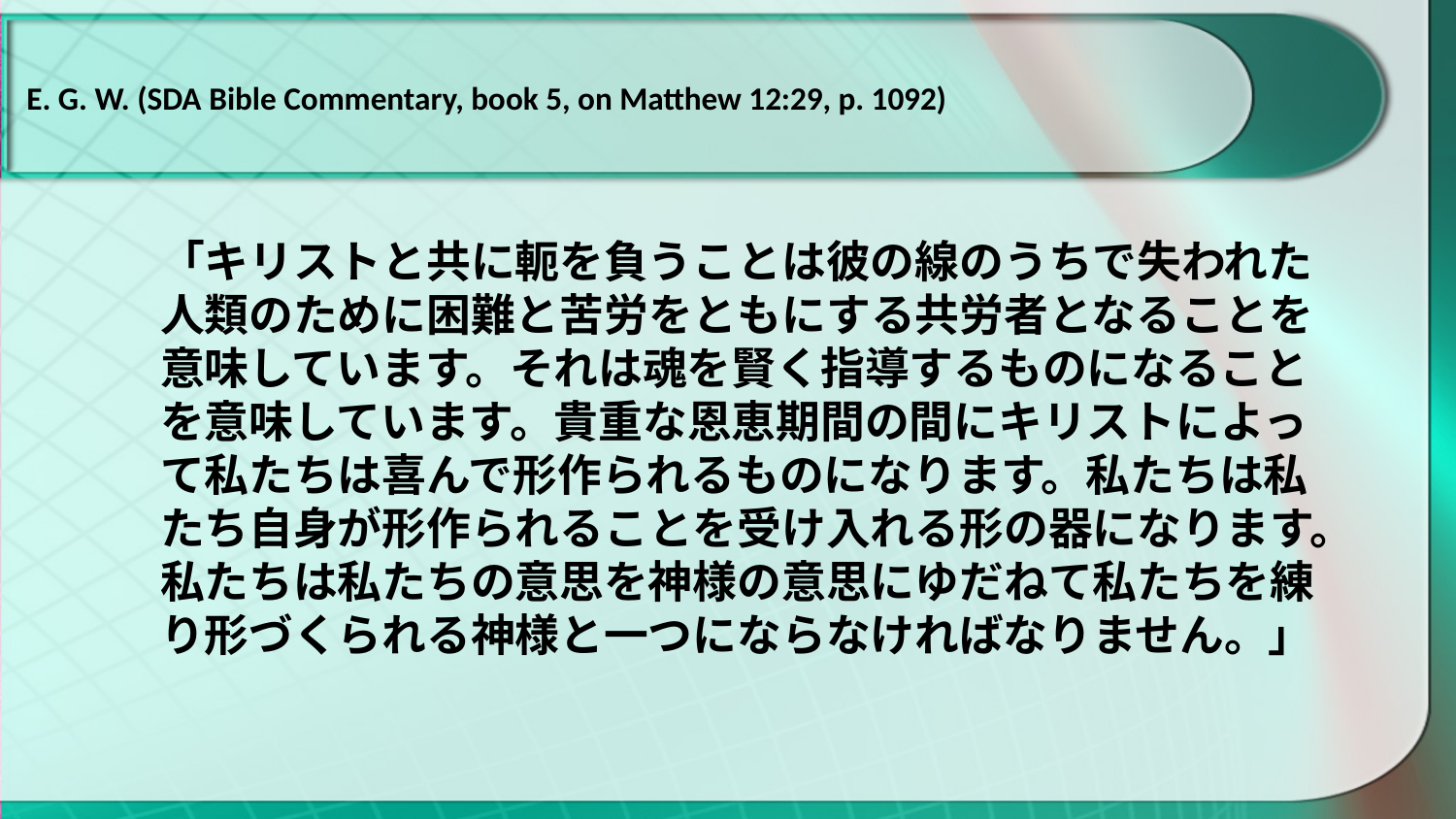

E. G. W. (SDA Bible Commentary, book 5, on Matthew 12:29, p. 1092)
「キリストと共に軛を負うことは彼の線のうちで失われた人類のために困難と苦労をともにする共労者となることを意味しています。それは魂を賢く指導するものになることを意味しています。貴重な恩恵期間の間にキリストによって私たちは喜んで形作られるものになります。私たちは私たち自身が形作られることを受け入れる形の器になります。私たちは私たちの意思を神様の意思にゆだねて私たちを練り形づくられる神様と一つにならなければなりません。」